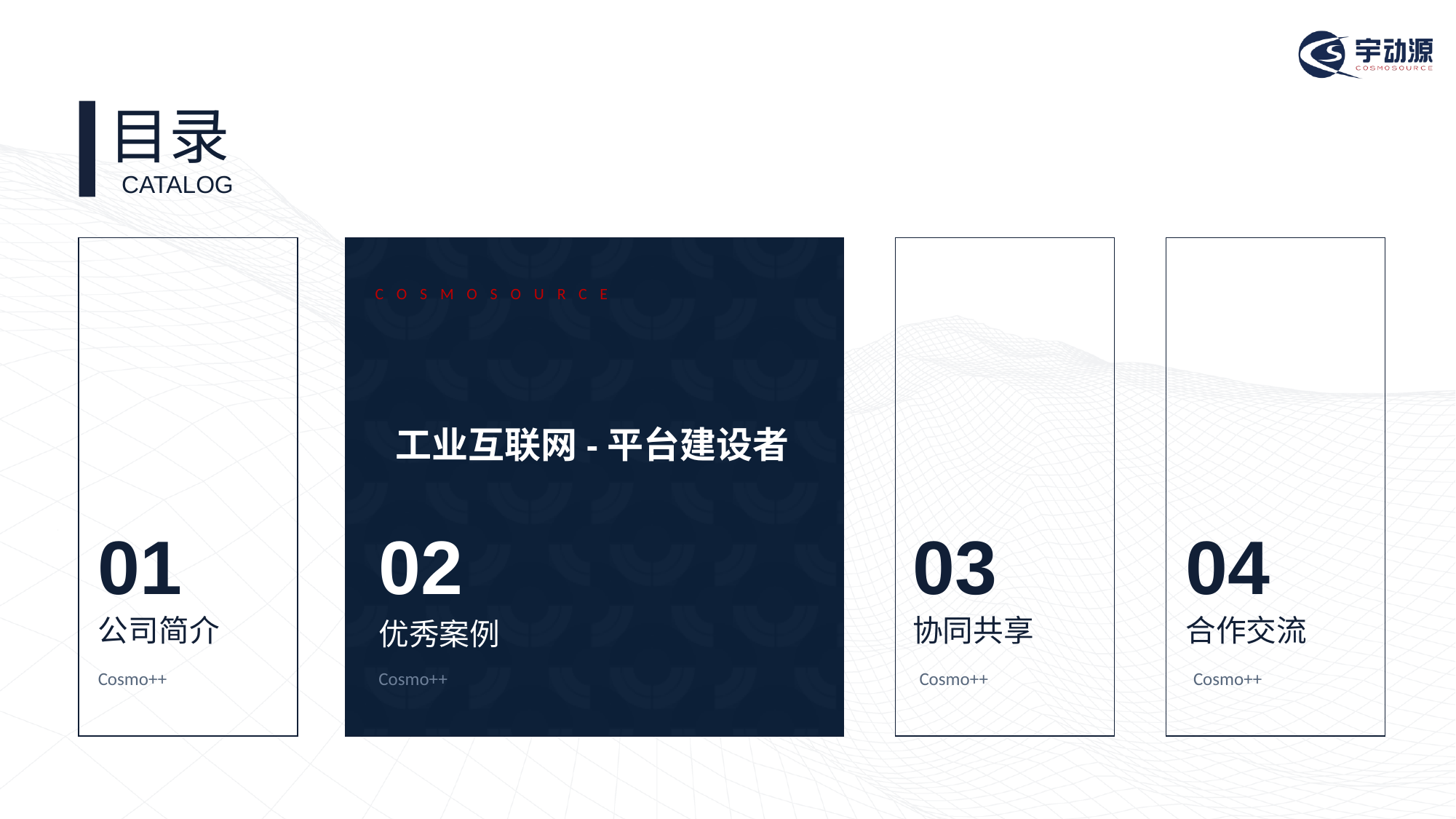

COSMOSOURCE

工业互联网-平台建设者
01
02
03
04
公司简介
优秀案例
协同共享
合作交流
Cosmo++
Cosmo++
Cosmo++
Cosmo++